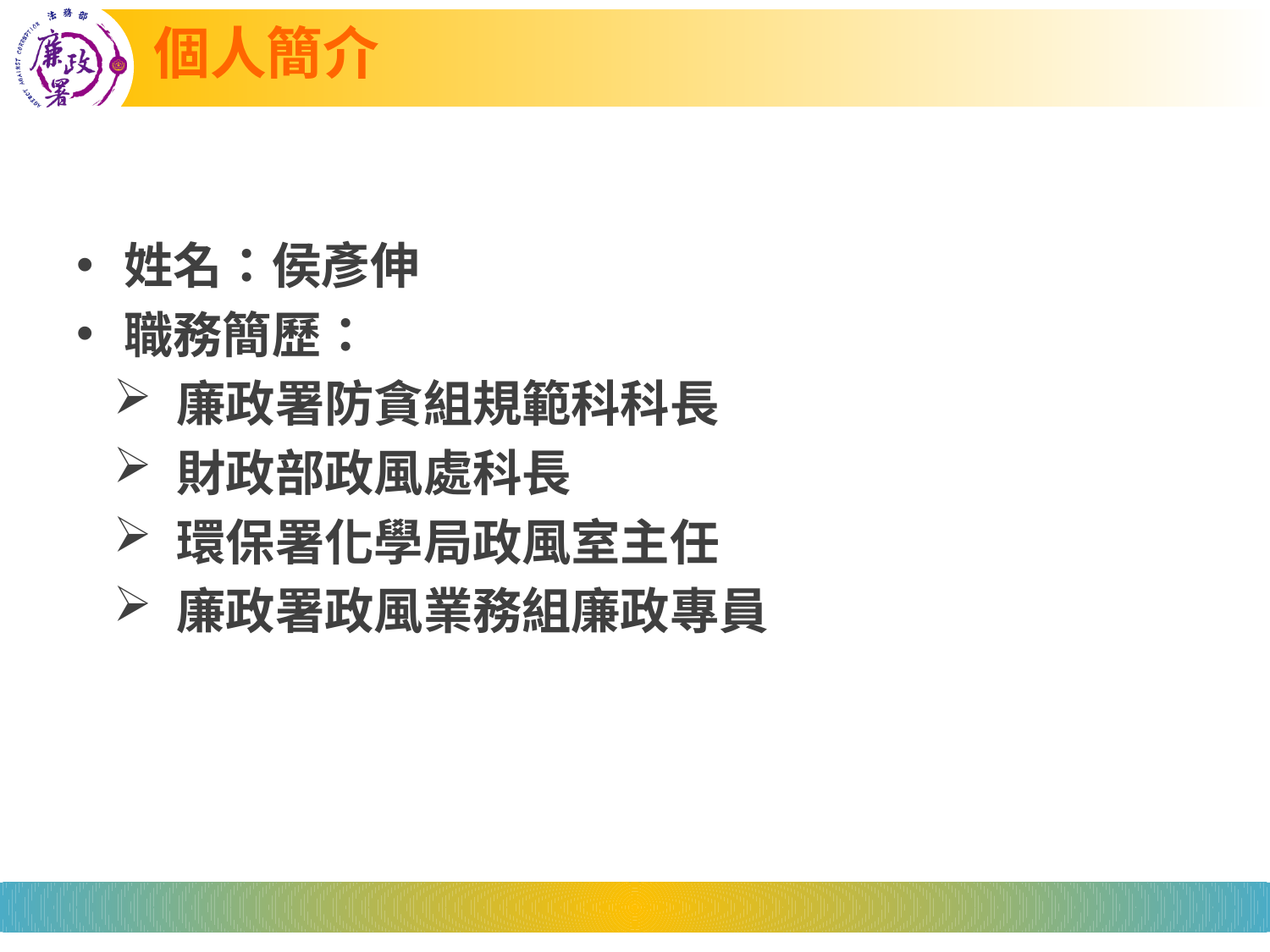

# 個人簡介
姓名：侯彥伸
職務簡歷：
廉政署防貪組規範科科長
財政部政風處科長
環保署化學局政風室主任
廉政署政風業務組廉政專員